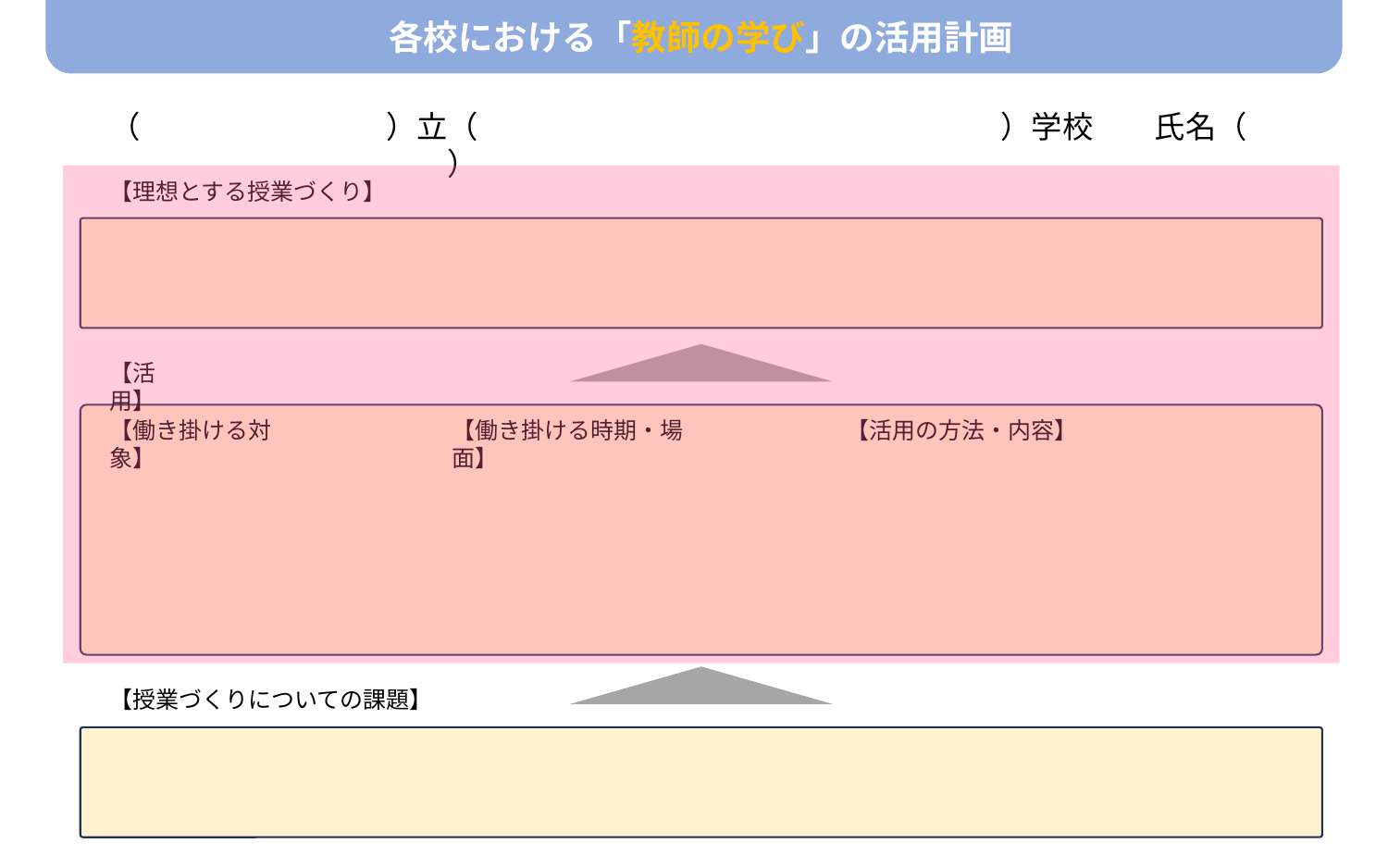

各校における「教師の学び」の活用計画
（　　　　　　　　）立（　　　　　　　　　　　　　　　　　）学校　　氏名（　　　　　　　　　　　　）

【理想とする授業づくり】

【活用】

【活用の方法・内容】
【働き掛ける対象】
【働き掛ける時期・場面】

【授業づくりについての課題】